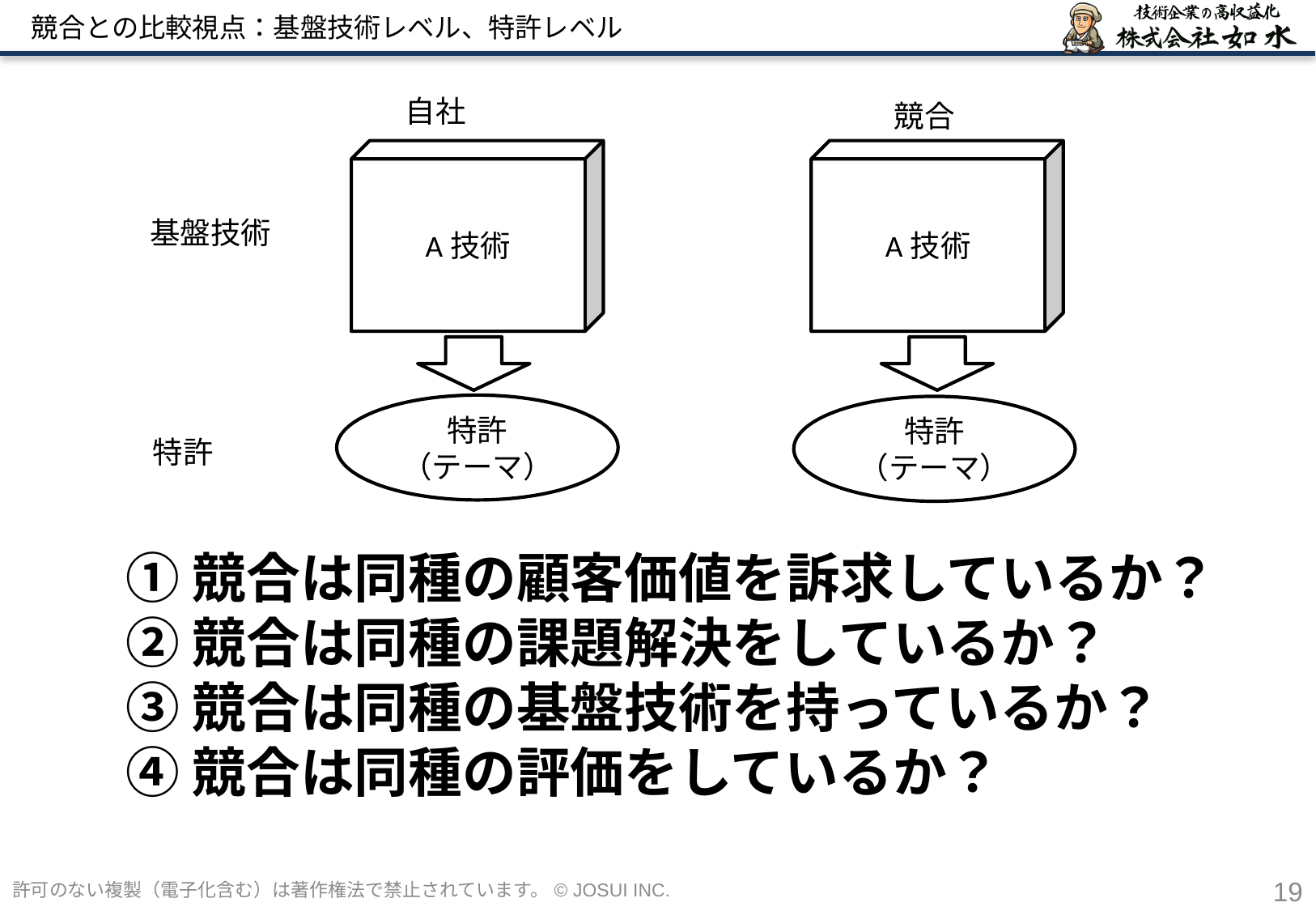

# 競合との比較視点：基盤技術レベル、特許レベル
自社
競合
A技術
A技術
基盤技術

特許
（テーマ）
特許
（テーマ）
特許
①競合は同種の顧客価値を訴求しているか？
②競合は同種の課題解決をしているか？
③競合は同種の基盤技術を持っているか？
④競合は同種の評価をしているか？
許可のない複製（電子化含む）は著作権法で禁止されています。© JOSUI INC.
19